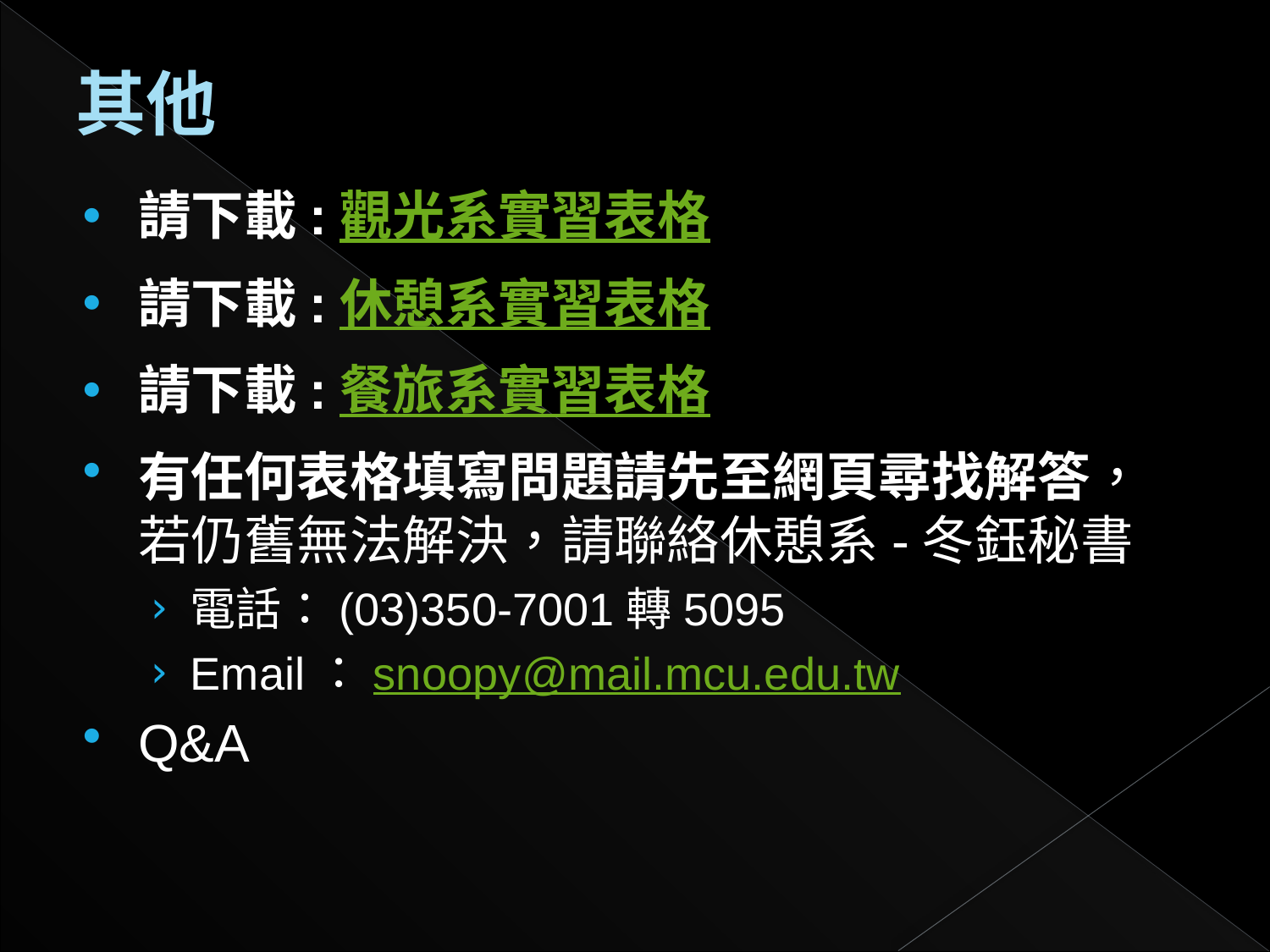

# 其他
請下載:觀光系實習表格
請下載:休憩系實習表格
請下載:餐旅系實習表格
有任何表格填寫問題請先至網頁尋找解答，若仍舊無法解決，請聯絡休憩系-冬鈺秘書
電話：(03)350-7001轉5095
Email：snoopy@mail.mcu.edu.tw
Q&A